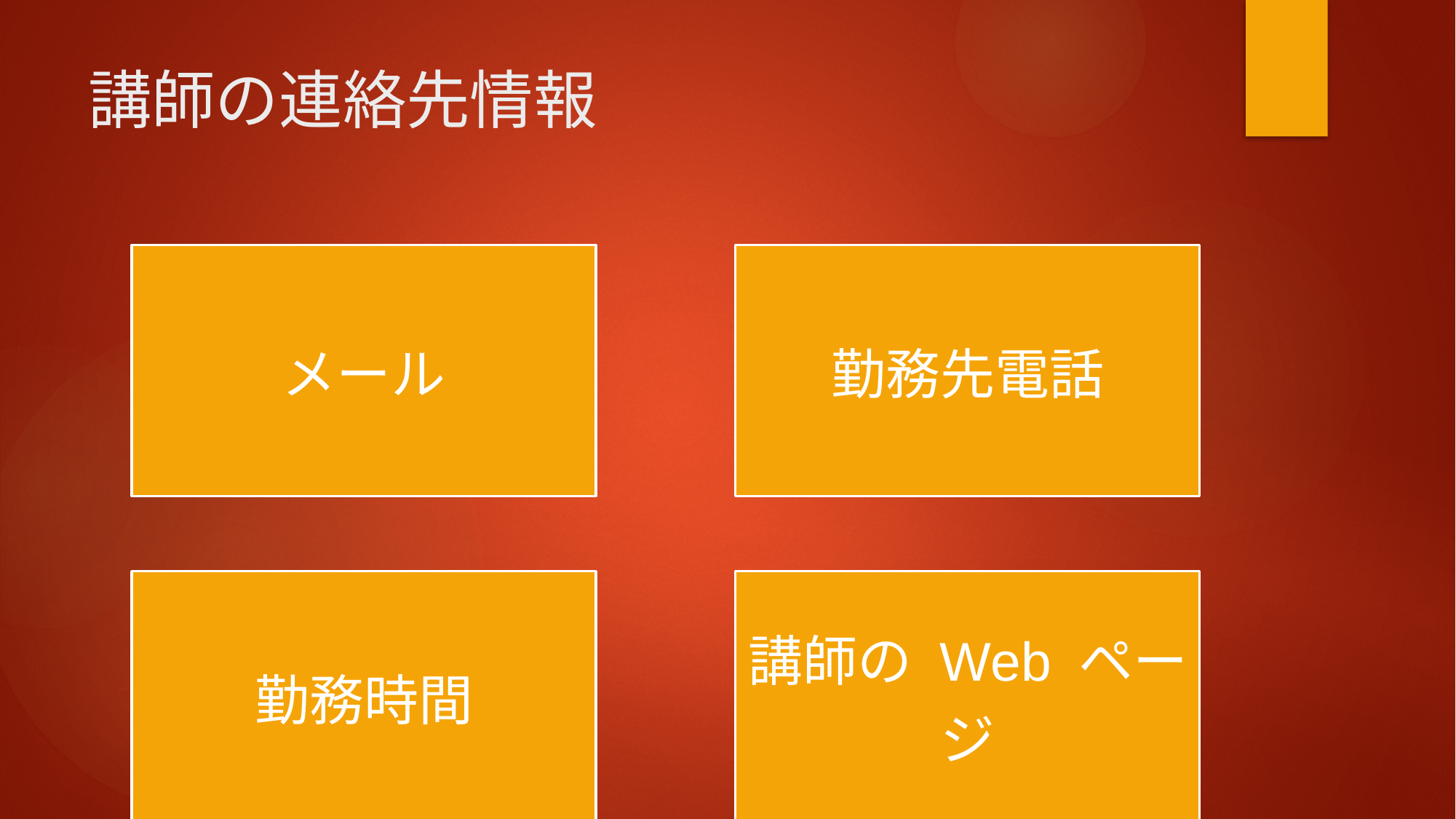

# 講師の連絡先情報
メール
勤務先電話
勤務時間
講師の Web ページ